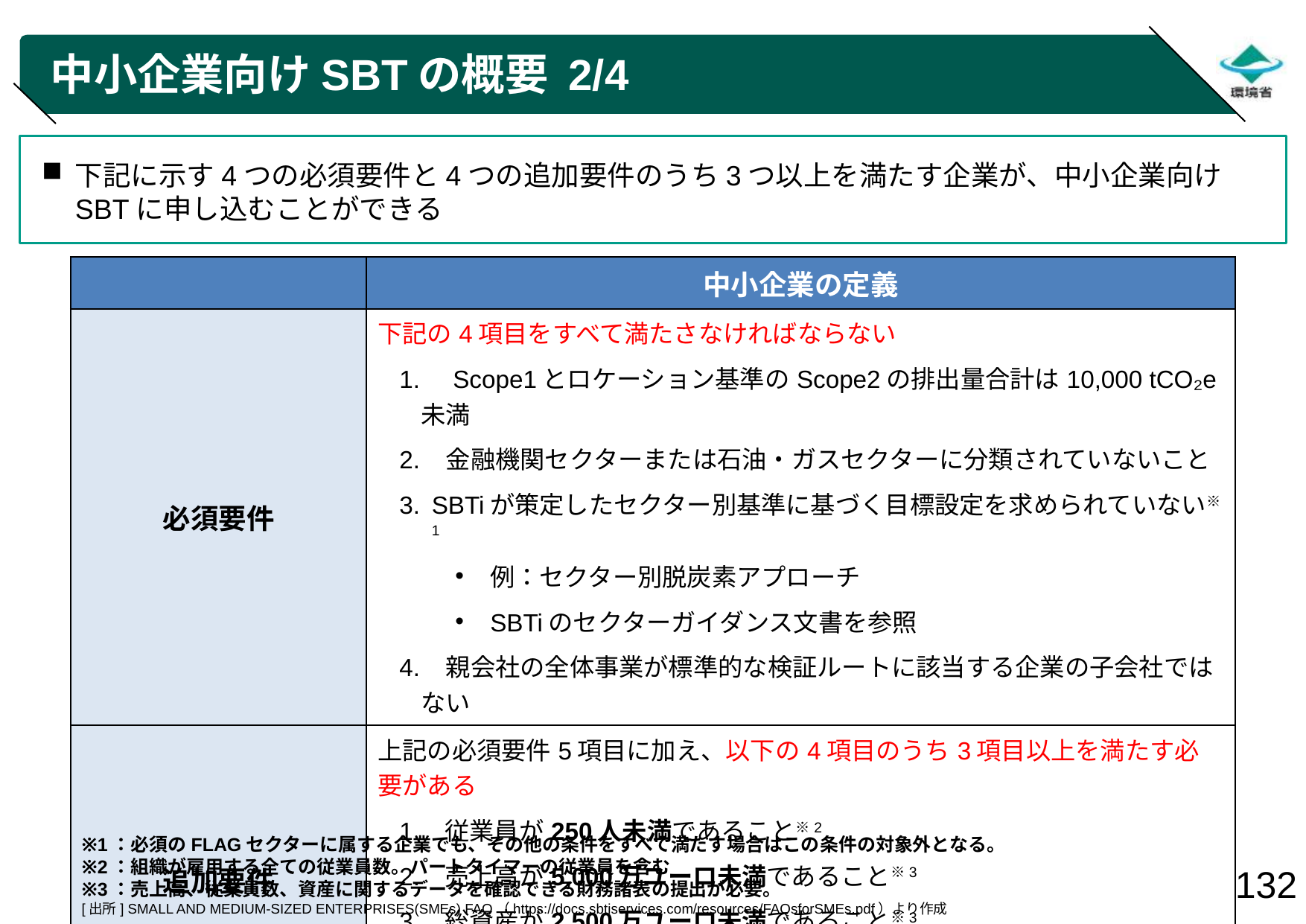

# 中小企業向けSBTの概要 2/4
下記に示す4つの必須要件と4つの追加要件のうち3つ以上を満たす企業が、中小企業向けSBTに申し込むことができる
|  | 中小企業の定義 |
| --- | --- |
| 必須要件 | 下記の4項目をすべて満たさなければならない 　Scope1とロケーション基準のScope2の排出量合計は10,000 tCO₂e未満 　金融機関セクターまたは石油・ガスセクターに分類されていないこと SBTiが策定したセクター別基準に基づく目標設定を求められていない※1 例：セクター別脱炭素アプローチ SBTiのセクターガイダンス文書を参照 　親会社の全体事業が標準的な検証ルートに該当する企業の子会社ではない |
| 追加要件 | 上記の必須要件5項目に加え、以下の4項目のうち3項目以上を満たす必要がある 　従業員が250人未満であること※2 　売上高が5,000万ユーロ未満であること※3 　総資産が2,500万ユーロ未満であること※3 　森林、土地および農業（FLAG）セクターに分類されないこと FLAGガイダンスの基準1を参照 |
※1：必須のFLAGセクターに属する企業でも、その他の条件をすべて満たす場合はこの条件の対象外となる。
※2：組織が雇用する全ての従業員数。パートタイマーの従業員を含む
※3：売上高、従業員数、資産に関するデータを確認できる財務諸表の提出が必要。
[出所] SMALL AND MEDIUM-SIZED ENTERPRISES(SMEs) FAQ（https://docs.sbtiservices.com/resources/FAQsforSMEs.pdf）より作成